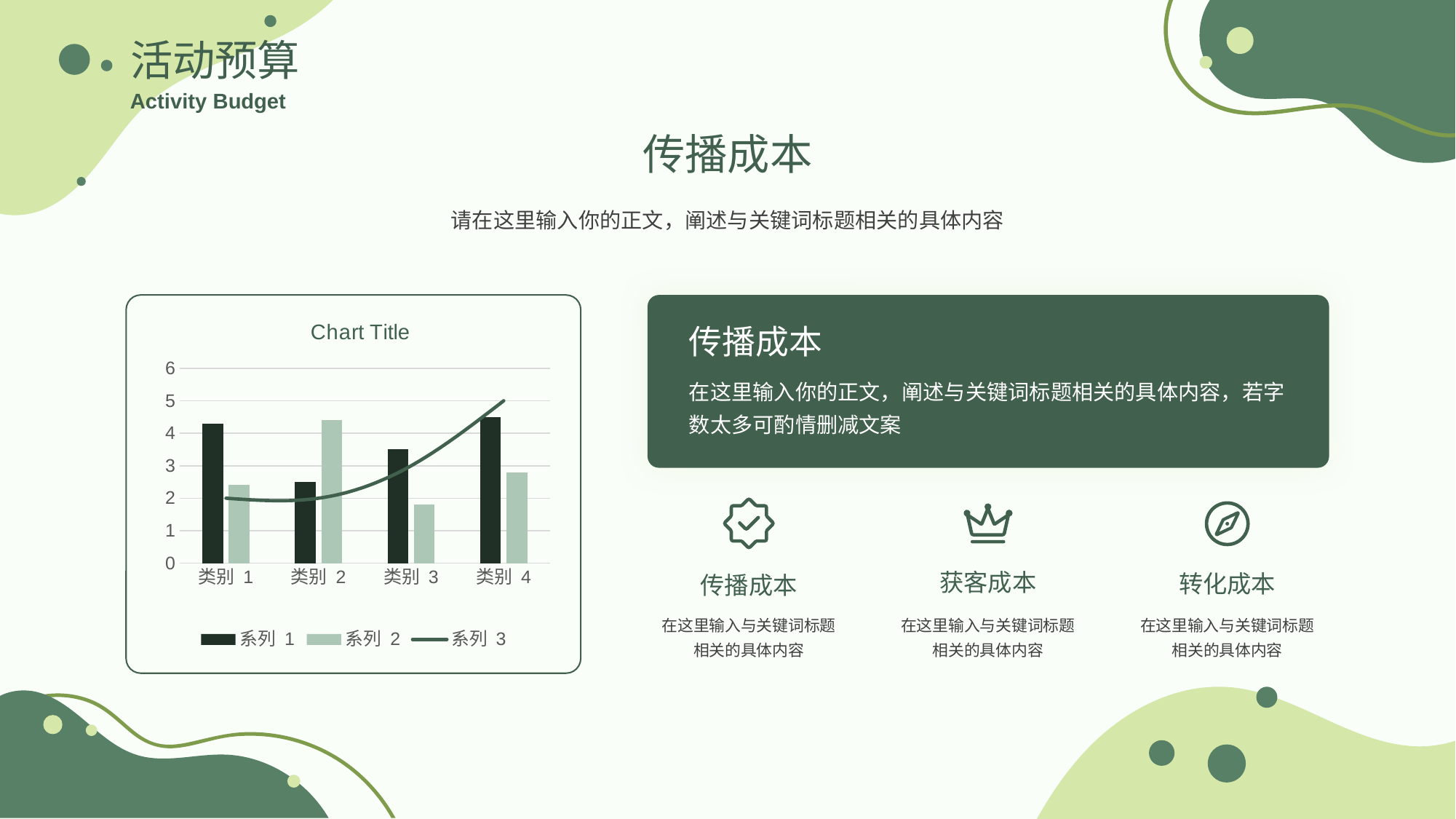

活动预算
Activity Budget
传播成本
请在这里输入你的正文，阐述与关键词标题相关的具体内容

### Chart:

| Category | 系列 1 | 系列 2 | 系列 3 |
|---|---|---|---|
| 类别 1 | 4.3 | 2.4 | 2.0 |
| 类别 2 | 2.5 | 4.4 | 2.0 |
| 类别 3 | 3.5 | 1.8 | 3.0 |
| 类别 4 | 4.5 | 2.8 | 5.0 |
传播成本
在这里输入你的正文，阐述与关键词标题相关的具体内容，若字数太多可酌情删减文案

获客成本
转化成本
传播成本
在这里输入与关键词标题相关的具体内容
在这里输入与关键词标题相关的具体内容
在这里输入与关键词标题相关的具体内容